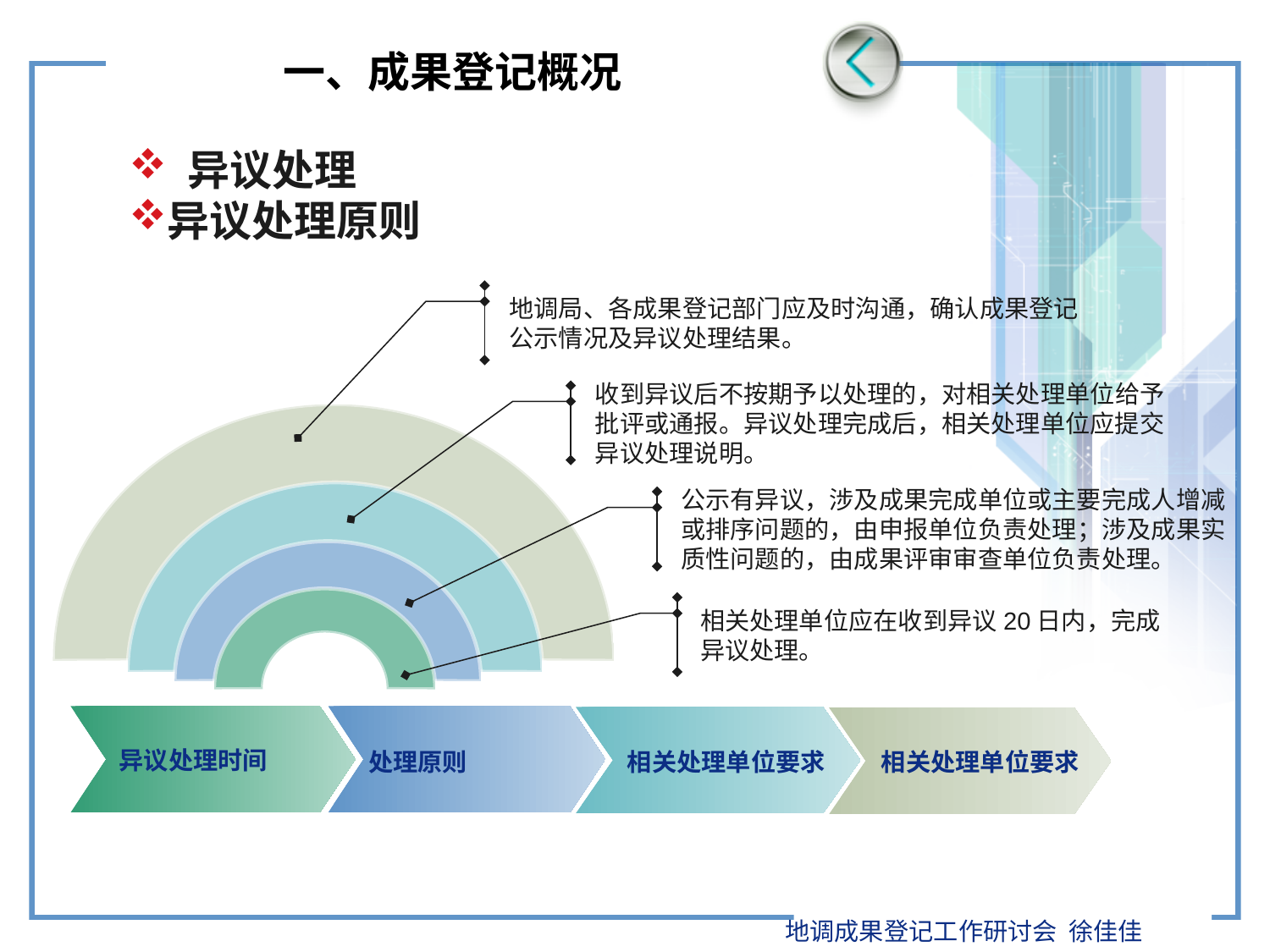

#
一、成果登记概况
 异议处理
异议处理原则
地调局、各成果登记部门应及时沟通，确认成果登记公示情况及异议处理结果。
收到异议后不按期予以处理的，对相关处理单位给予批评或通报。异议处理完成后，相关处理单位应提交异议处理说明。

公示有异议，涉及成果完成单位或主要完成人增减或排序问题的，由申报单位负责处理；涉及成果实质性问题的，由成果评审审查单位负责处理。

相关处理单位应在收到异议20日内，完成异议处理。

异议处理时间
处理原则
相关处理单位要求
相关处理单位要求
地调成果登记工作研讨会  徐佳佳